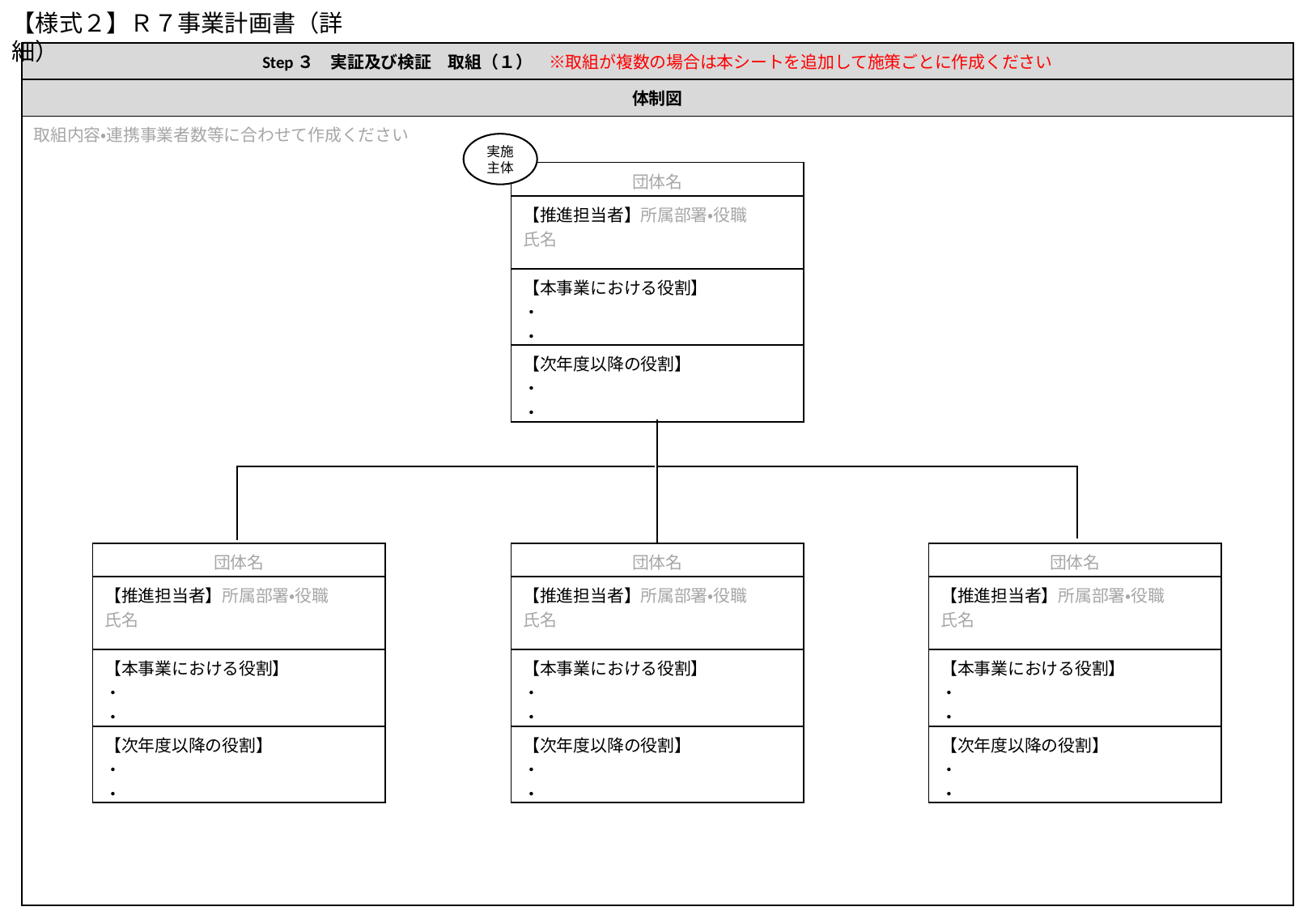

【様式２】Ｒ７事業計画書（詳細）
| Step３　実証及び検証　取組（１）　※取組が複数の場合は本シートを追加して施策ごとに作成ください |
| --- |
| 体制図 |
| 取組内容・連携事業者数等に合わせて作成ください |
実施主体
| 団体名 |
| --- |
| 【推進担当者】所属部署・役職 氏名 |
| 【本事業における役割】 ・ ・ |
| 【次年度以降の役割】 ・ ・ |
| 団体名 |
| --- |
| 【推進担当者】所属部署・役職 氏名 |
| 【本事業における役割】 ・ ・ |
| 【次年度以降の役割】 ・ ・ |
| 団体名 |
| --- |
| 【推進担当者】所属部署・役職 氏名 |
| 【本事業における役割】 ・ ・ |
| 【次年度以降の役割】 ・ ・ |
| 団体名 |
| --- |
| 【推進担当者】所属部署・役職 氏名 |
| 【本事業における役割】 ・ ・ |
| 【次年度以降の役割】 ・ ・ |